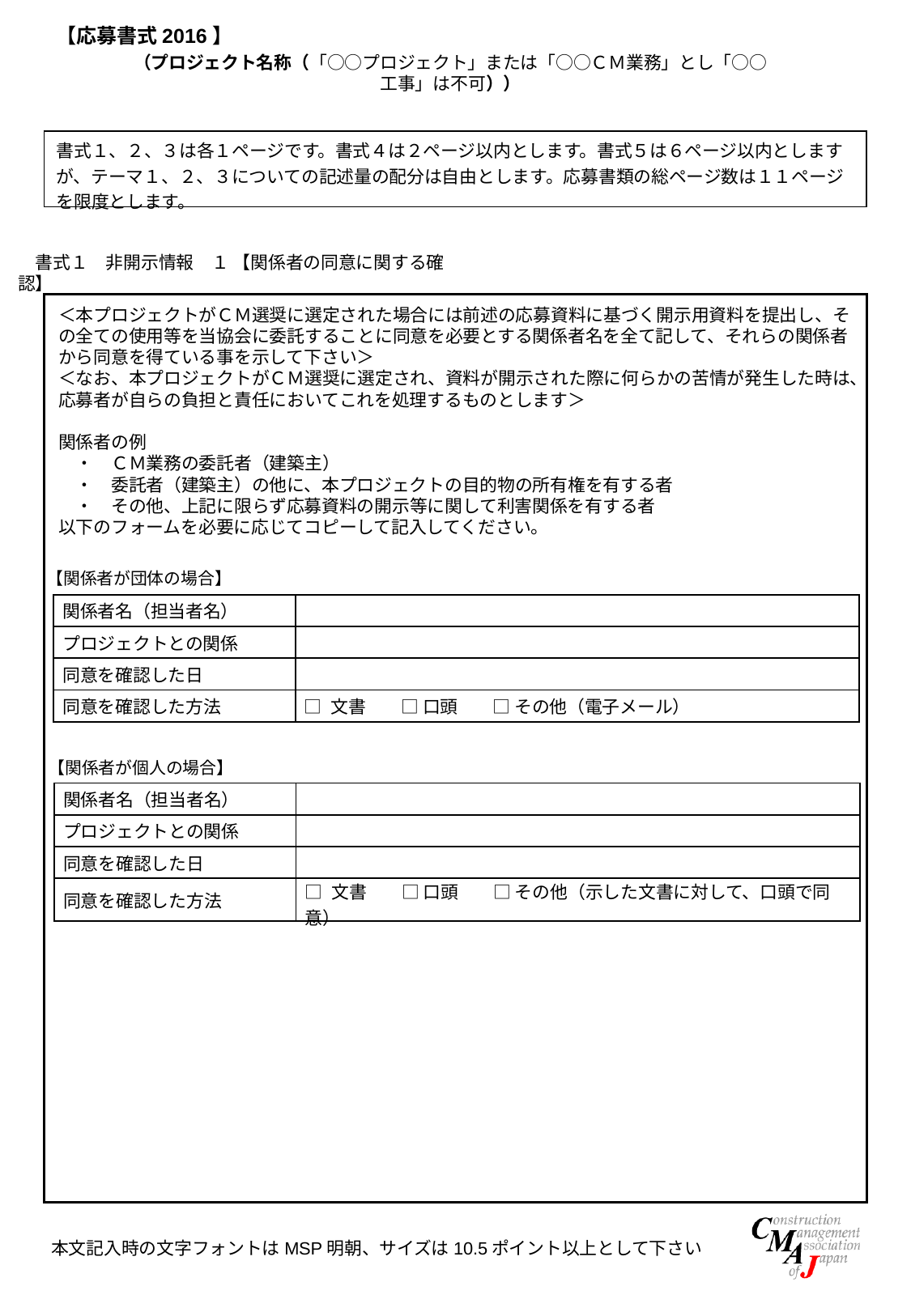

（プロジェクト名称（「○○プロジェクト」または「○○ＣＭ業務」とし「○○工事」は不可））
| 書式１、２、３は各１ページです。書式４は２ページ以内とします。書式５は６ページ以内としますが、テーマ１、２、３についての記述量の配分は自由とします。応募書類の総ページ数は１１ページを限度とします。 |
| --- |
書式１　非開示情報　１ 【関係者の同意に関する確認】
|  |
| --- |
＜本プロジェクトがＣＭ選奨に選定された場合には前述の応募資料に基づく開示用資料を提出し、その全ての使用等を当協会に委託することに同意を必要とする関係者名を全て記して、それらの関係者から同意を得ている事を示して下さい＞
＜なお、本プロジェクトがＣＭ選奨に選定され、資料が開示された際に何らかの苦情が発生した時は、応募者が自らの負担と責任においてこれを処理するものとします＞

関係者の例
　・　ＣＭ業務の委託者（建築主）
　・　委託者（建築主）の他に、本プロジェクトの目的物の所有権を有する者
　・　その他、上記に限らず応募資料の開示等に関して利害関係を有する者
以下のフォームを必要に応じてコピーして記入してください。

【関係者が団体の場合】
| 関係者名（担当者名） |  |
| --- | --- |
| プロジェクトとの関係 |  |
| 同意を確認した日 |  |
| 同意を確認した方法 | □ 文書　　□ 口頭　　□ その他（電子メール） |
【関係者が個人の場合】
| 関係者名（担当者名） |  |
| --- | --- |
| プロジェクトとの関係 |  |
| 同意を確認した日 |  |
| 同意を確認した方法 | □ 文書　　□ 口頭　　□ その他（示した文書に対して、口頭で同意） |